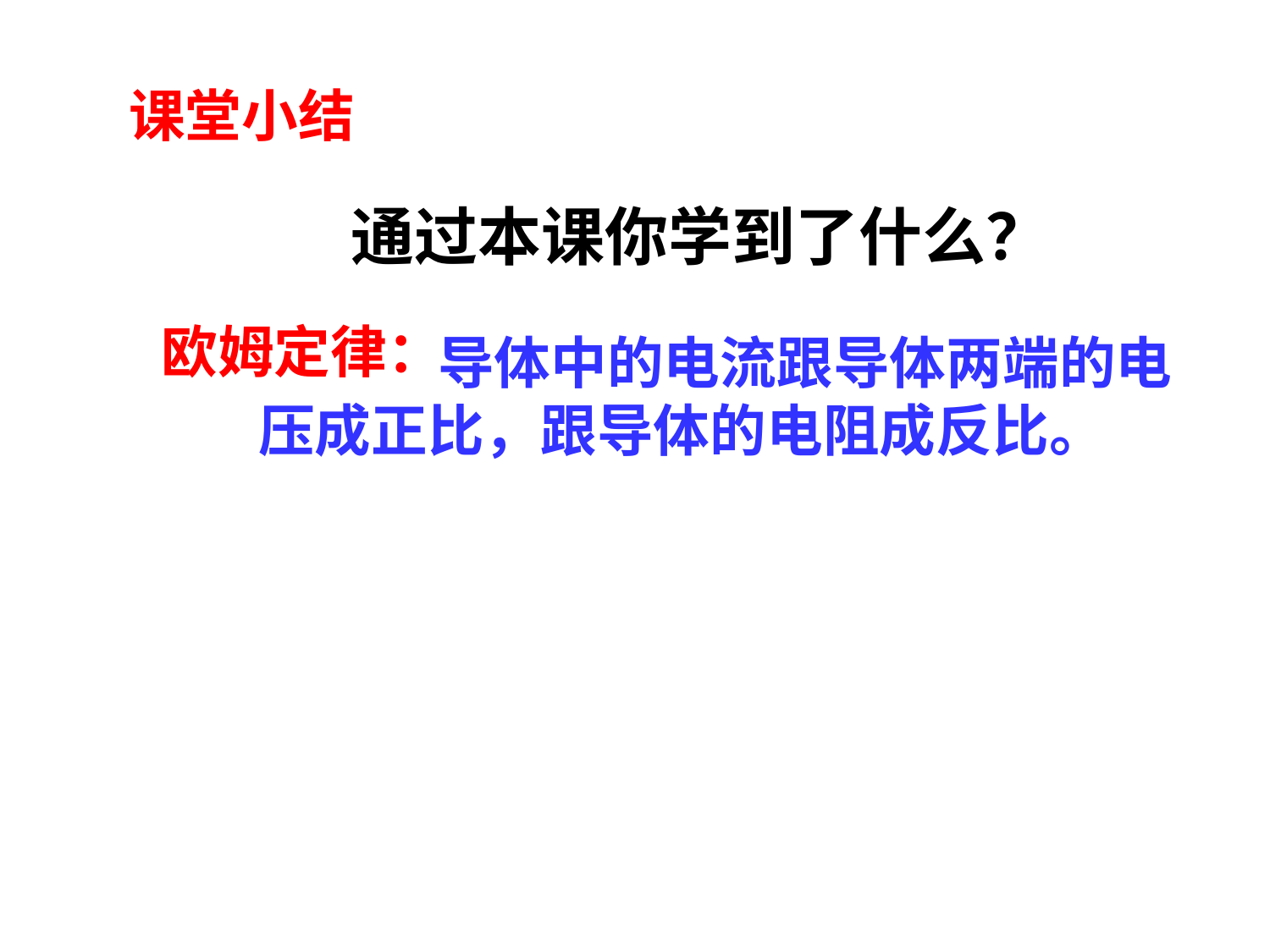

课堂小结
通过本课你学到了什么？
欧姆定律：
                  导体中的电流跟导体两端的电压成正比，跟导体的电阻成反比。